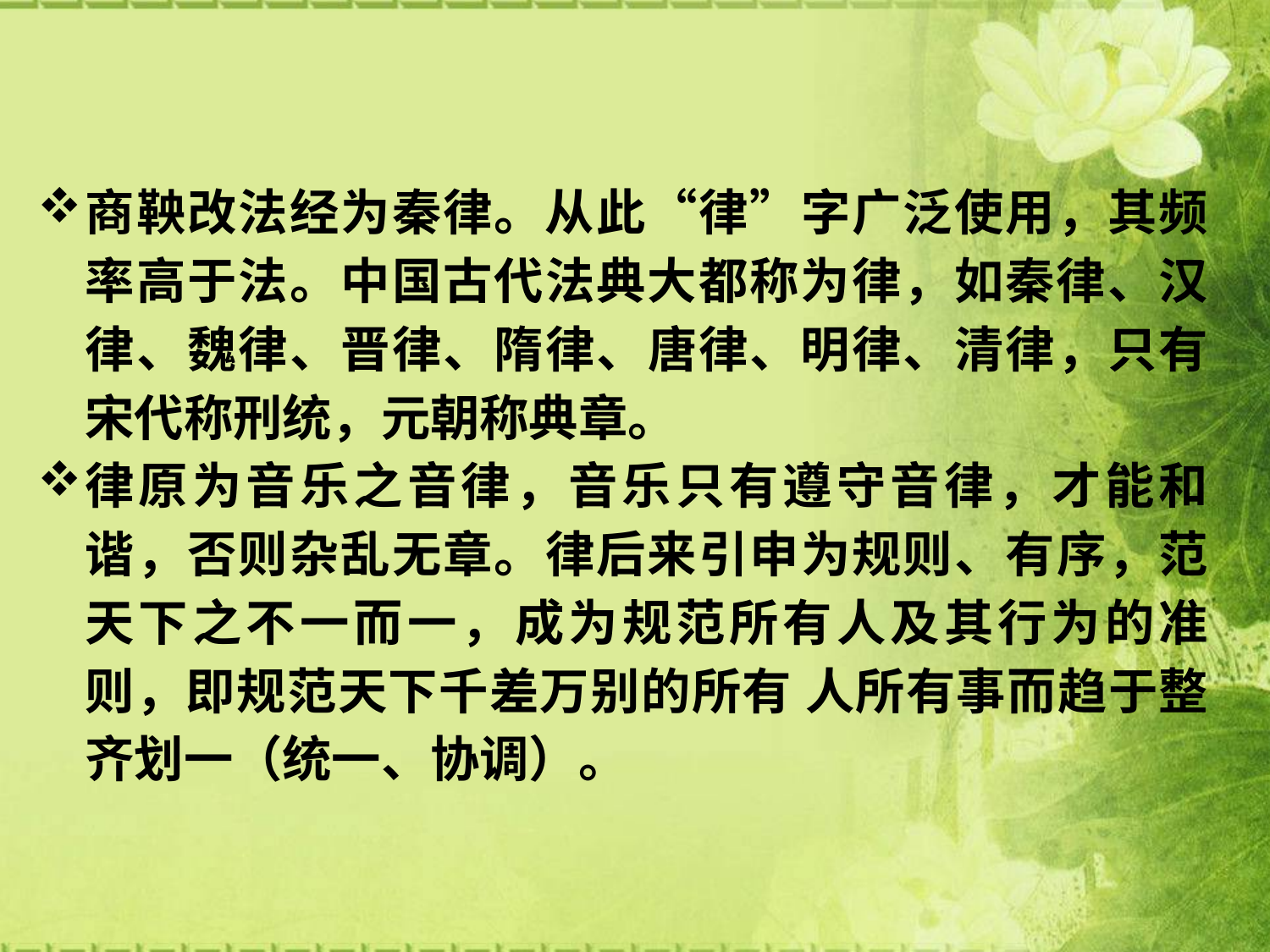

商鞅改法经为秦律。从此“律”字广泛使用，其频率高于法。中国古代法典大都称为律，如秦律、汉律、魏律、晋律、隋律、唐律、明律、清律，只有宋代称刑统，元朝称典章。
律原为音乐之音律，音乐只有遵守音律，才能和谐，否则杂乱无章。律后来引申为规则、有序，范天下之不一而一，成为规范所有人及其行为的准则，即规范天下千差万别的所有 人所有事而趋于整齐划一（统一、协调）。